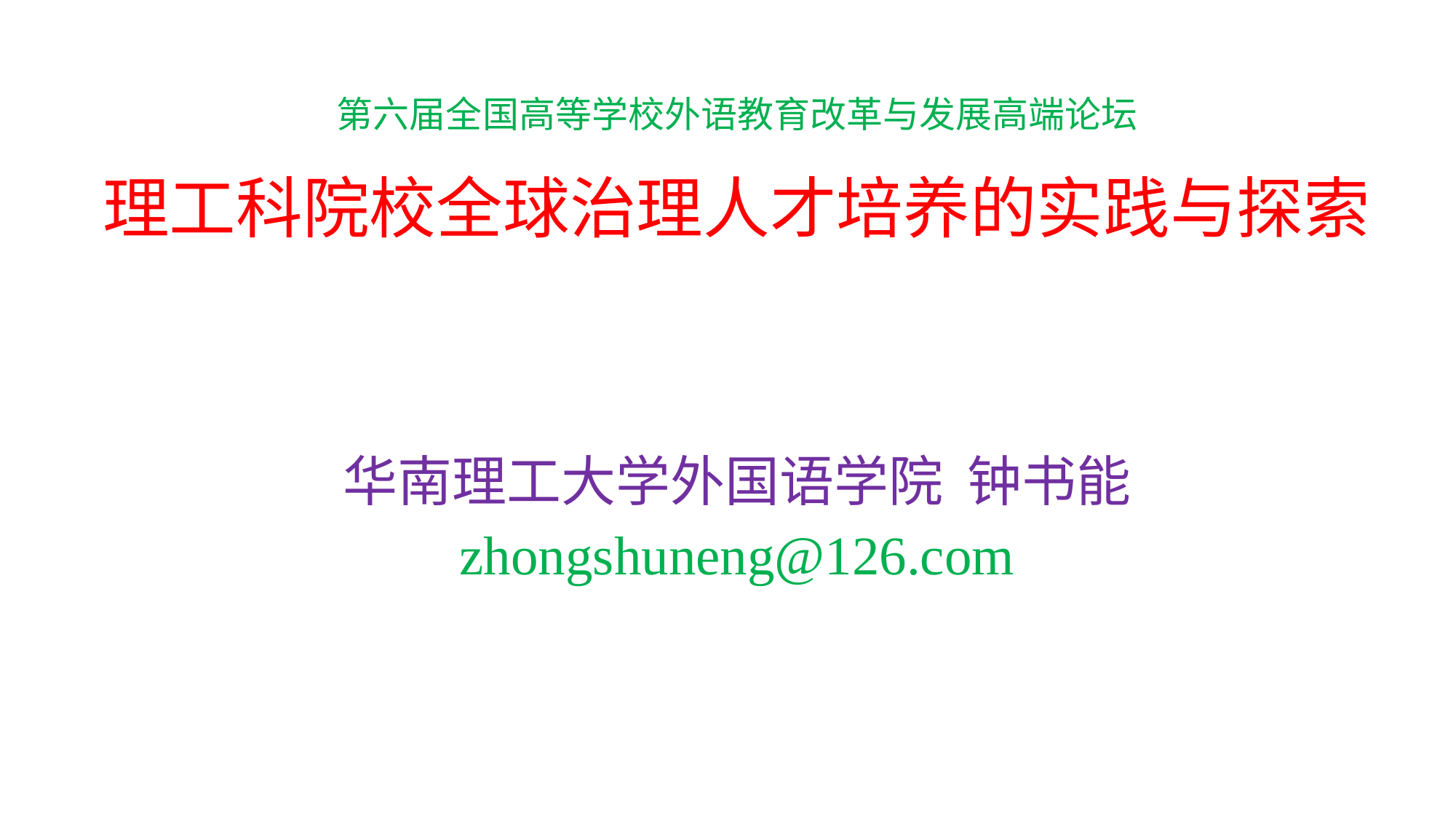

# 第六届全国高等学校外语教育改革与发展高端论坛 理工科院校全球治理人才培养的实践与探索

华南理工大学外国语学院  钟书能
zhongshuneng@126.com